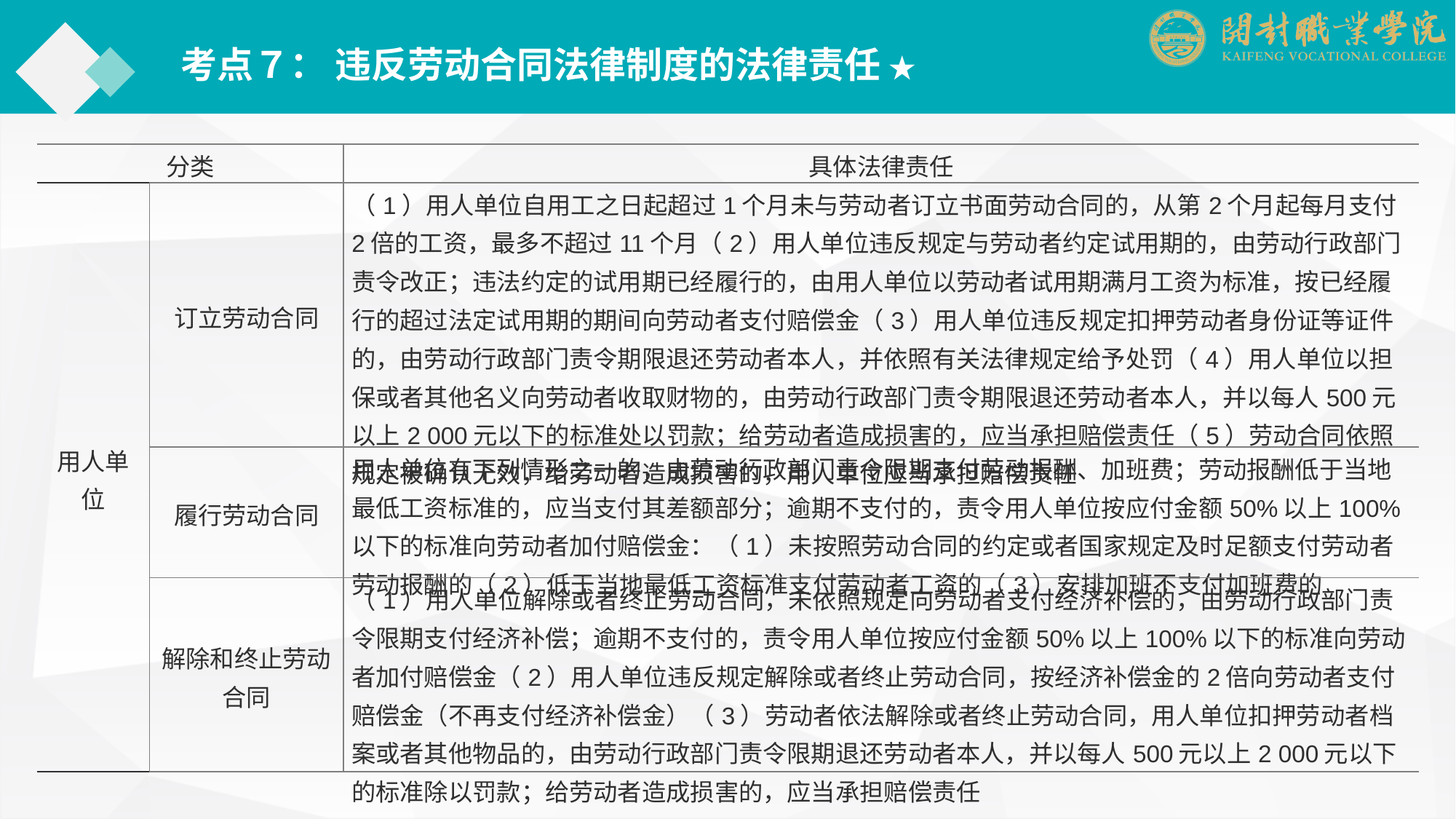

考点７： 违反劳动合同法律制度的法律责任 ★
| 分类 |  | 具体法律责任 |
| --- | --- | --- |
| 用人单位 | 订立劳动合同 | （1）用人单位自用工之日起超过1个月未与劳动者订立书面劳动合同的，从第2个月起每月支付2倍的工资，最多不超过11个月（2）用人单位违反规定与劳动者约定试用期的，由劳动行政部门责令改正；违法约定的试用期已经履行的，由用人单位以劳动者试用期满月工资为标准，按已经履行的超过法定试用期的期间向劳动者支付赔偿金（3）用人单位违反规定扣押劳动者身份证等证件的，由劳动行政部门责令期限退还劳动者本人，并依照有关法律规定给予处罚（4）用人单位以担保或者其他名义向劳动者收取财物的，由劳动行政部门责令期限退还劳动者本人，并以每人500元以上2 000元以下的标准处以罚款；给劳动者造成损害的，应当承担赔偿责任（5）劳动合同依照规定被确认无效，给劳动者造成损害的，用人单位应当承担赔偿责任 |
|  | 履行劳动合同 | 用人单位有下列情形之一的，由劳动行政部门责令限期支付劳动报酬、加班费；劳动报酬低于当地最低工资标准的，应当支付其差额部分；逾期不支付的，责令用人单位按应付金额50%以上100%以下的标准向劳动者加付赔偿金：（1）未按照劳动合同的约定或者国家规定及时足额支付劳动者劳动报酬的（2）低于当地最低工资标准支付劳动者工资的（3）安排加班不支付加班费的 |
|  | 解除和终止劳动合同 | （1）用人单位解除或者终止劳动合同，未依照规定向劳动者支付经济补偿的，由劳动行政部门责令限期支付经济补偿；逾期不支付的，责令用人单位按应付金额50%以上100%以下的标准向劳动者加付赔偿金（2）用人单位违反规定解除或者终止劳动合同，按经济补偿金的2倍向劳动者支付赔偿金（不再支付经济补偿金）（3）劳动者依法解除或者终止劳动合同，用人单位扣押劳动者档案或者其他物品的，由劳动行政部门责令限期退还劳动者本人，并以每人500元以上2 000元以下的标准除以罚款；给劳动者造成损害的，应当承担赔偿责任 |